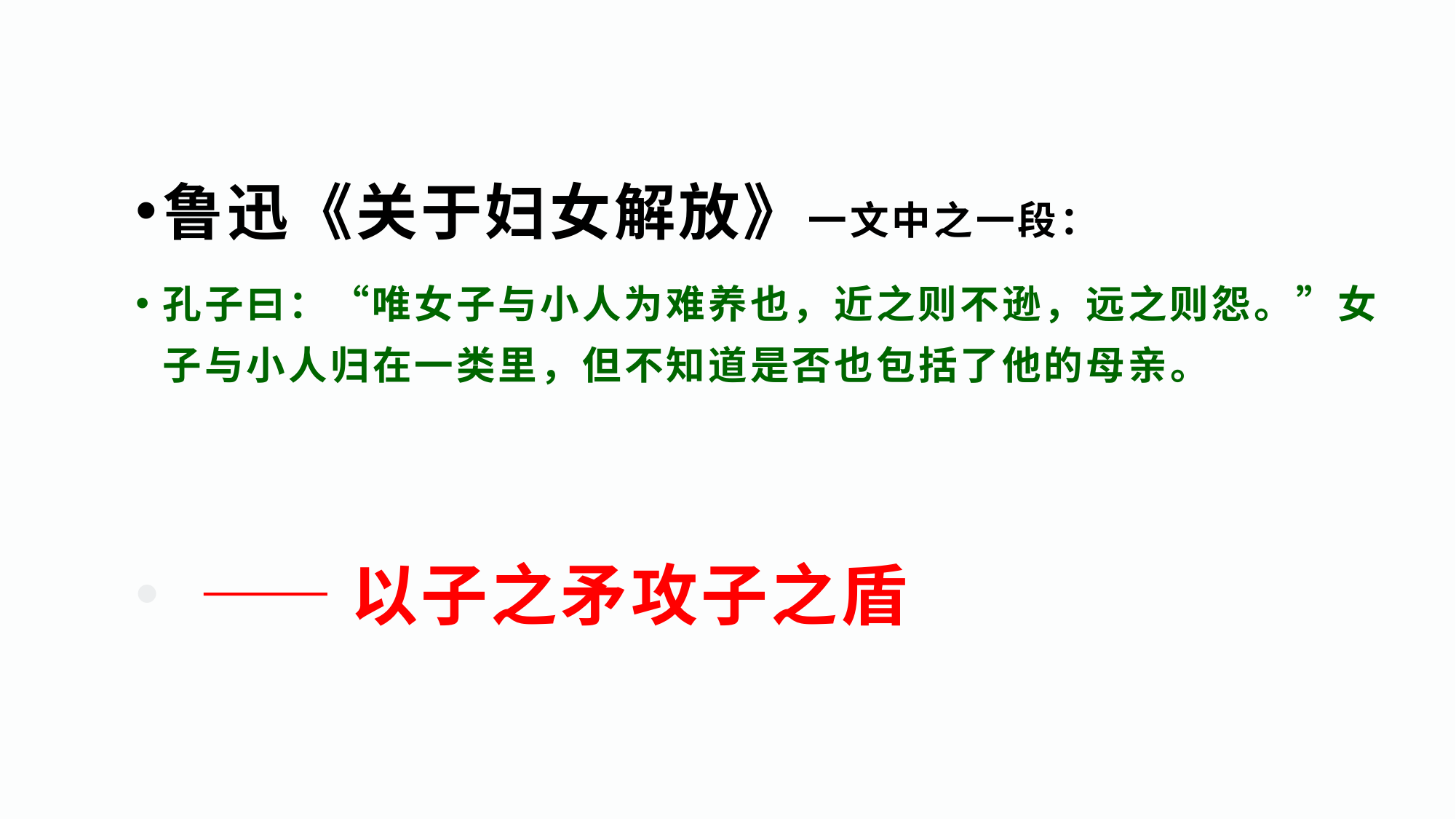

鲁迅《关于妇女解放》一文中之一段：
孔子曰：“唯女子与小人为难养也，近之则不逊，远之则怨。”女子与小人归在一类里，但不知道是否也包括了他的母亲。

  ——以子之矛攻子之盾